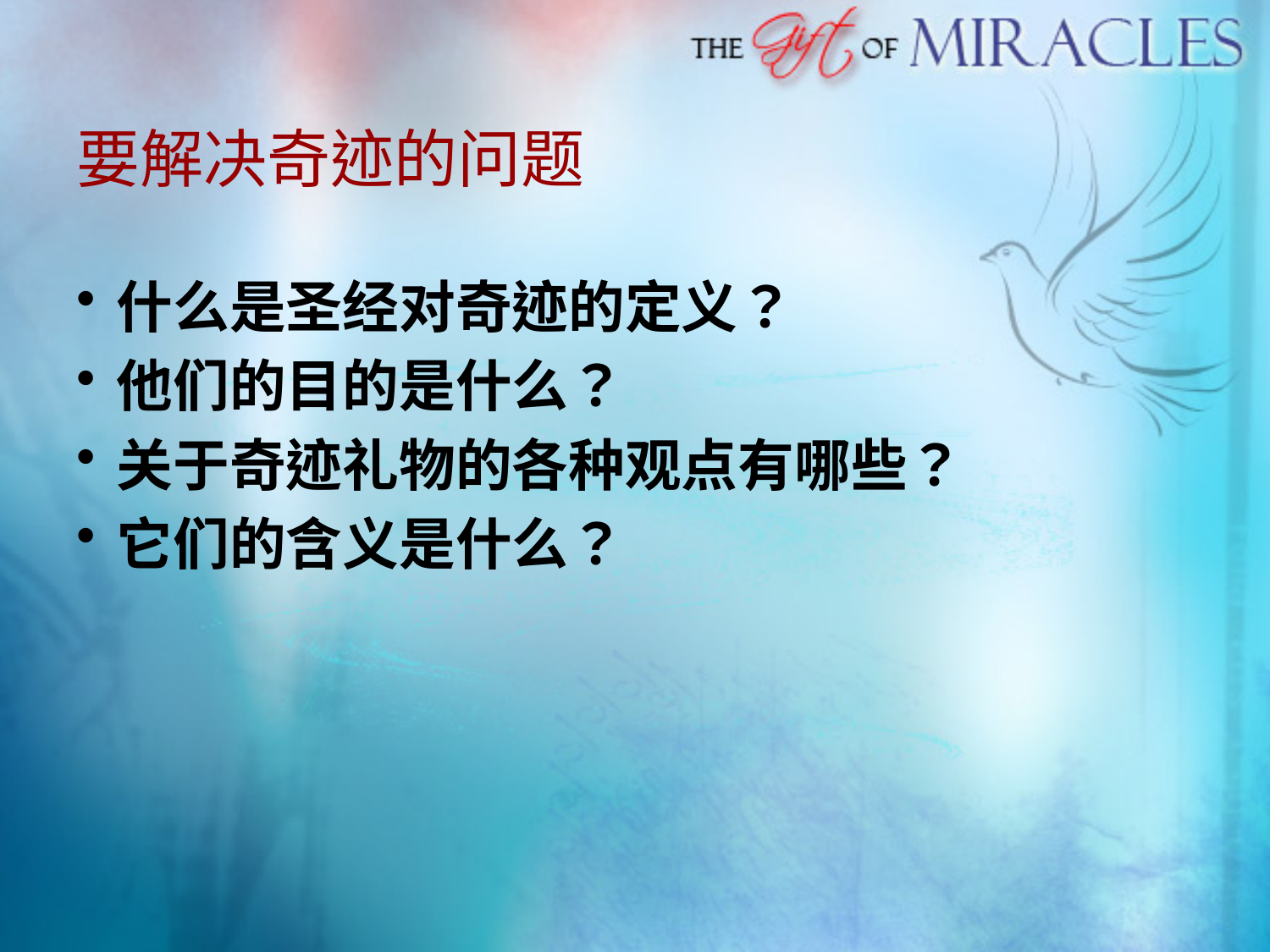

# 要解决奇迹的问题
什么是圣经对奇迹的定义？
他们的目的是什么？
关于奇迹礼物的各种观点有哪些？
它们的含义是什么？